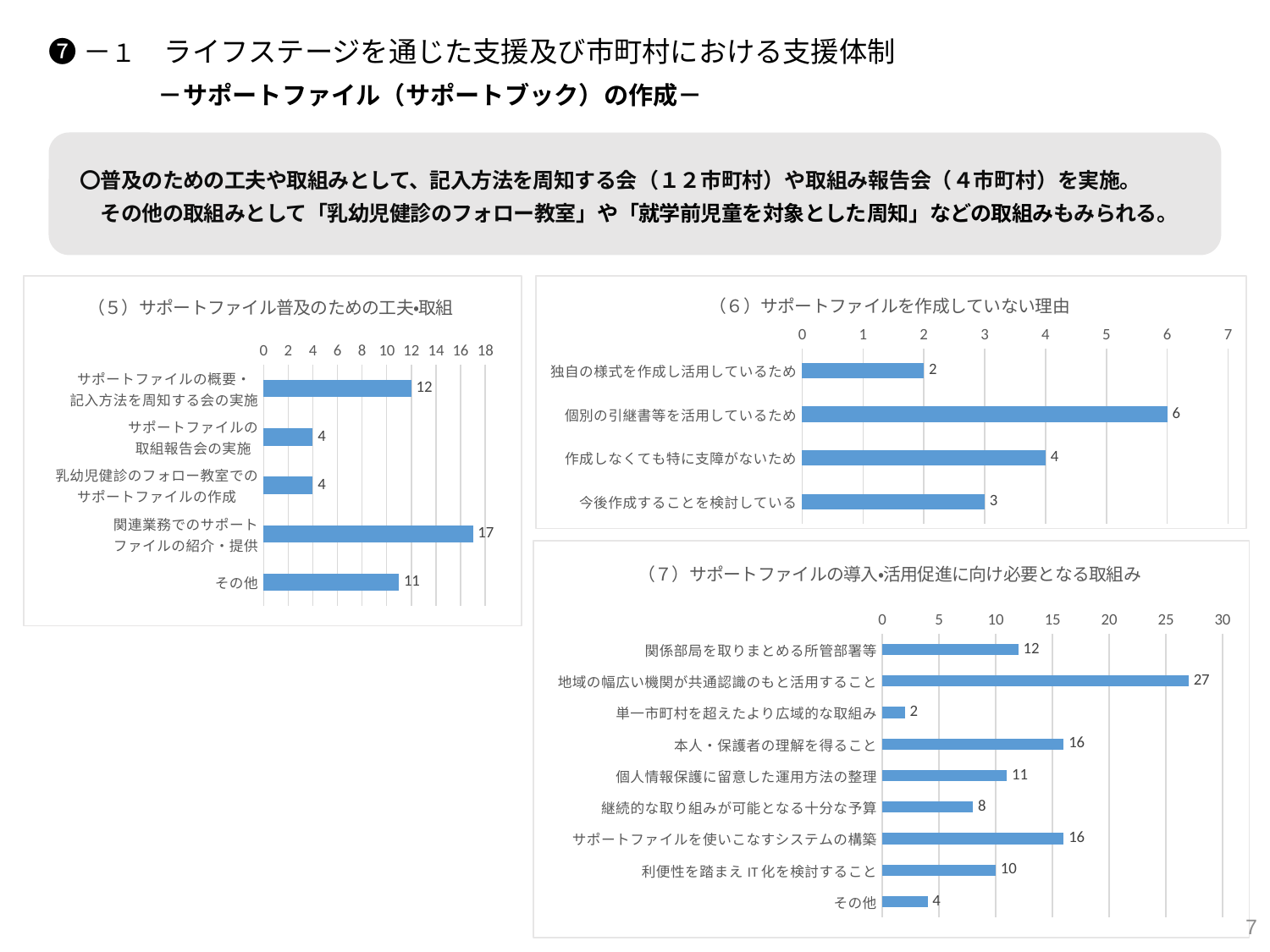

❼－１　ライフステージを通じた支援及び市町村における支援体制
　 　　   －サポートファイル（サポートブック）の作成－
〇普及のための工夫や取組みとして、記入方法を周知する会（１２市町村）や取組み報告会（４市町村）を実施。
　その他の取組みとして「乳幼児健診のフォロー教室」や「就学前児童を対象とした周知」などの取組みもみられる。

### Chart: （５）サポートファイル普及のための工夫・取組

| Category |  |
|---|---|
| サポートファイルの概要・
記入方法を周知する会の実施 | 12.0 |
| サポートファイルの
取組報告会の実施 | 4.0 |
| 乳幼児健診のフォロー教室での
サポートファイルの作成 | 4.0 |
| 関連業務でのサポート
ファイルの紹介・提供 | 17.0 |
| その他 | 11.0 |

### Chart: （６）サポートファイルを作成していない理由

| Category |  |
|---|---|
| 独自の様式を作成し活用しているため | 2.0 |
| 個別の引継書等を活用しているため | 6.0 |
| 作成しなくても特に支障がないため | 4.0 |
| 今後作成することを検討している | 3.0 |

### Chart: （７）サポートファイルの導入・活用促進に向け必要となる取組み

| Category |  |
|---|---|
| 関係部局を取りまとめる所管部署等 | 12.0 |
| 地域の幅広い機関が共通認識のもと活用すること | 27.0 |
| 単一市町村を超えたより広域的な取組み | 2.0 |
| 本人・保護者の理解を得ること | 16.0 |
| 個人情報保護に留意した運用方法の整理 | 11.0 |
| 継続的な取り組みが可能となる十分な予算 | 8.0 |
| サポートファイルを使いこなすシステムの構築 | 16.0 |
| 利便性を踏まえIT化を検討すること | 10.0 |
| その他 | 4.0 |
7